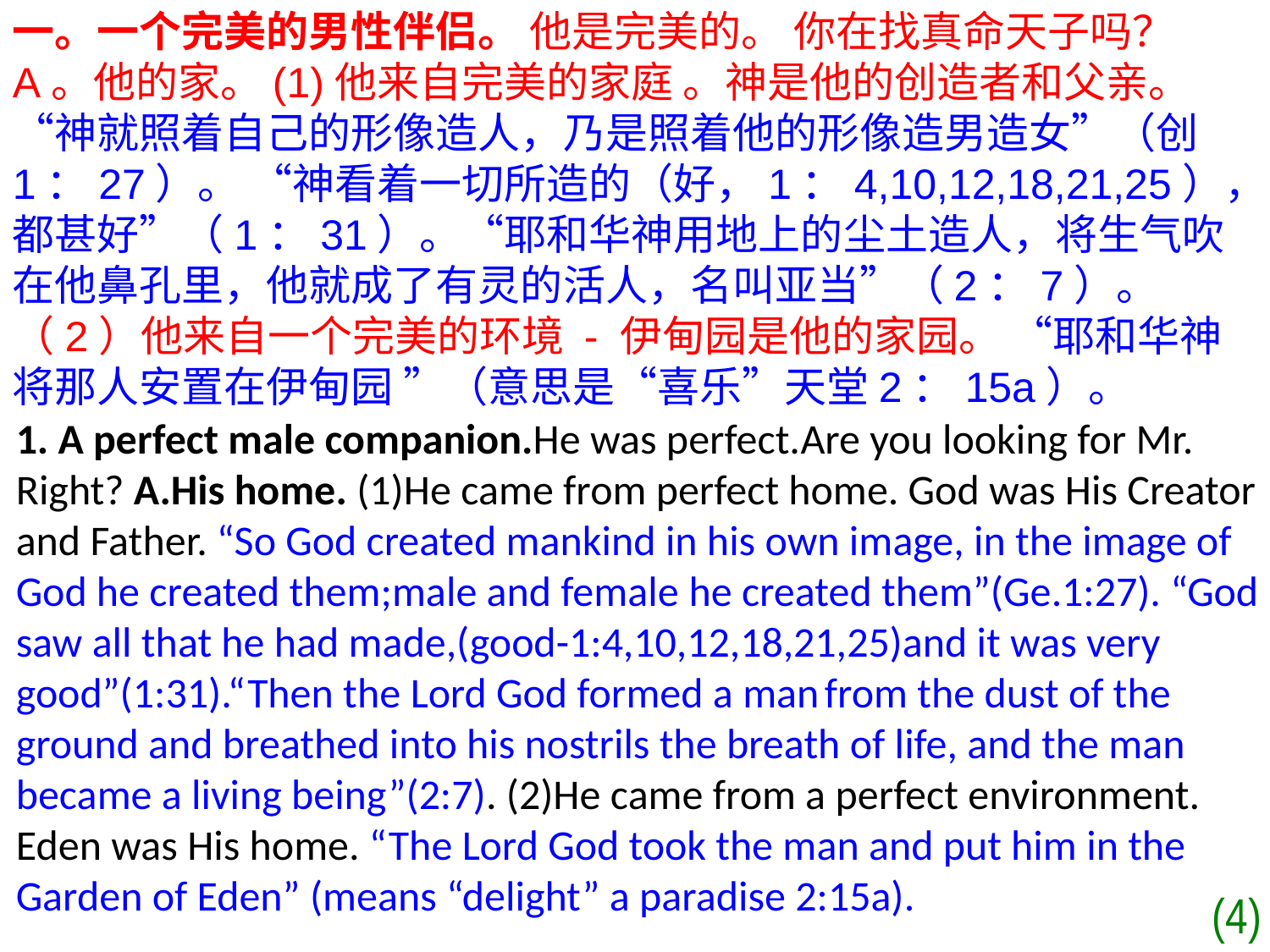

一。一个完美的男性伴侣。 他是完美的。 你在找真命天子吗？
A。他的家。(1)他来自完美的家庭 。神是他的创造者和父亲。 “神就照着自己的形像造人，乃是照着他的形像造男造女”（创1：27）。 “神看着一切所造的（好，1：4,10,12,18,21,25），都甚好”（1：31）。“耶和华神用地上的尘土造人，将生气吹在他鼻孔里，他就成了有灵的活人，名叫亚当”（2：7）。 （2）他来自一个完美的环境 - 伊甸园是他的家园。 “耶和华神将那人安置在伊甸园 ”（意思是“喜乐”天堂2：15a）。
1. A perfect male companion.He was perfect.Are you looking for Mr. Right? A.His home. (1)He came from perfect home. God was His Creator and Father. “So God created mankind in his own image, in the image of God he created them;male and female he created them”(Ge.1:27). “God saw all that he had made,(good-1:4,10,12,18,21,25)and it was very good”(1:31).“Then the Lord God formed a man from the dust of the ground and breathed into his nostrils the breath of life, and the man became a living being”(2:7). (2)He came from a perfect environment. Eden was His home. “The Lord God took the man and put him in the Garden of Eden” (means “delight” a paradise 2:15a).
(4)